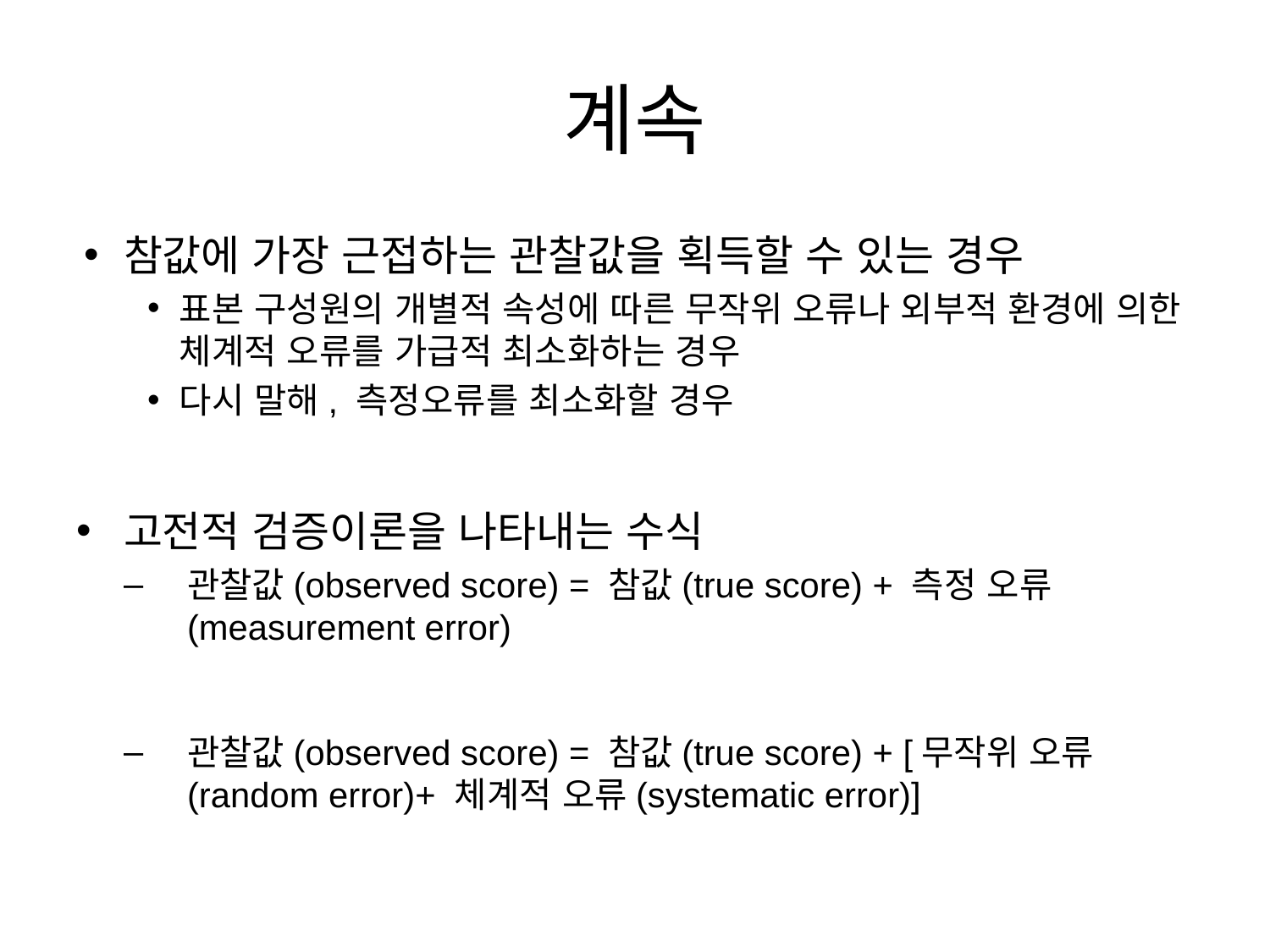

# 계속
참값에 가장 근접하는 관찰값을 획득할 수 있는 경우
표본 구성원의 개별적 속성에 따른 무작위 오류나 외부적 환경에 의한 체계적 오류를 가급적 최소화하는 경우
다시 말해, 측정오류를 최소화할 경우

고전적 검증이론을 나타내는 수식
관찰값(observed score) = 참값(true score) + 측정 오류(measurement error)

관찰값(observed score) = 참값(true score) + [무작위 오류(random error)+ 체계적 오류(systematic error)]